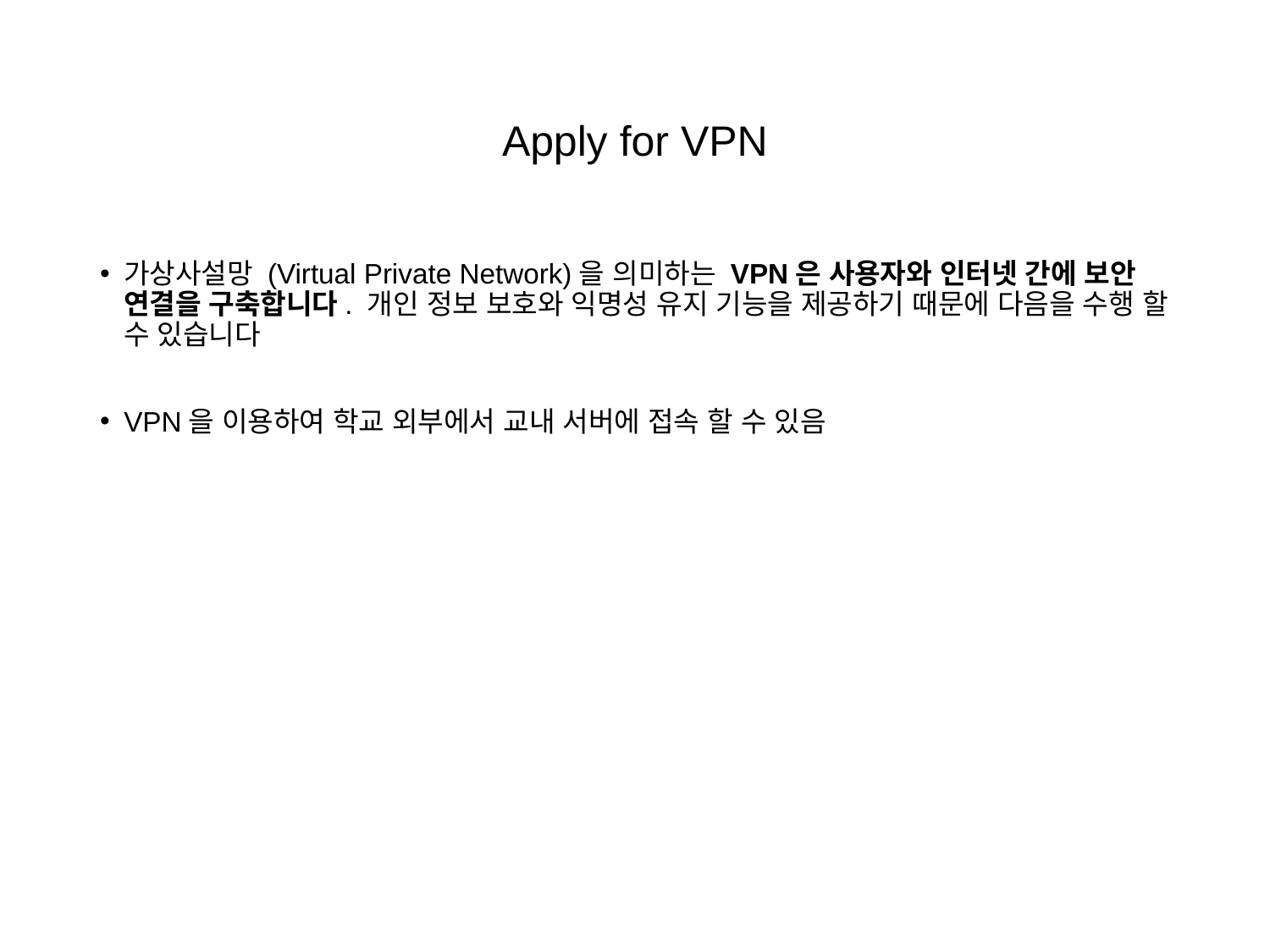

# Apply for VPN
가상사설망 (Virtual Private Network)을 의미하는 VPN은 사용자와 인터넷 간에 보안 연결을 구축합니다. 개인 정보 보호와 익명성 유지 기능을 제공하기 때문에 다음을 수행 할 수 있습니다

VPN을 이용하여 학교 외부에서 교내 서버에 접속 할 수 있음